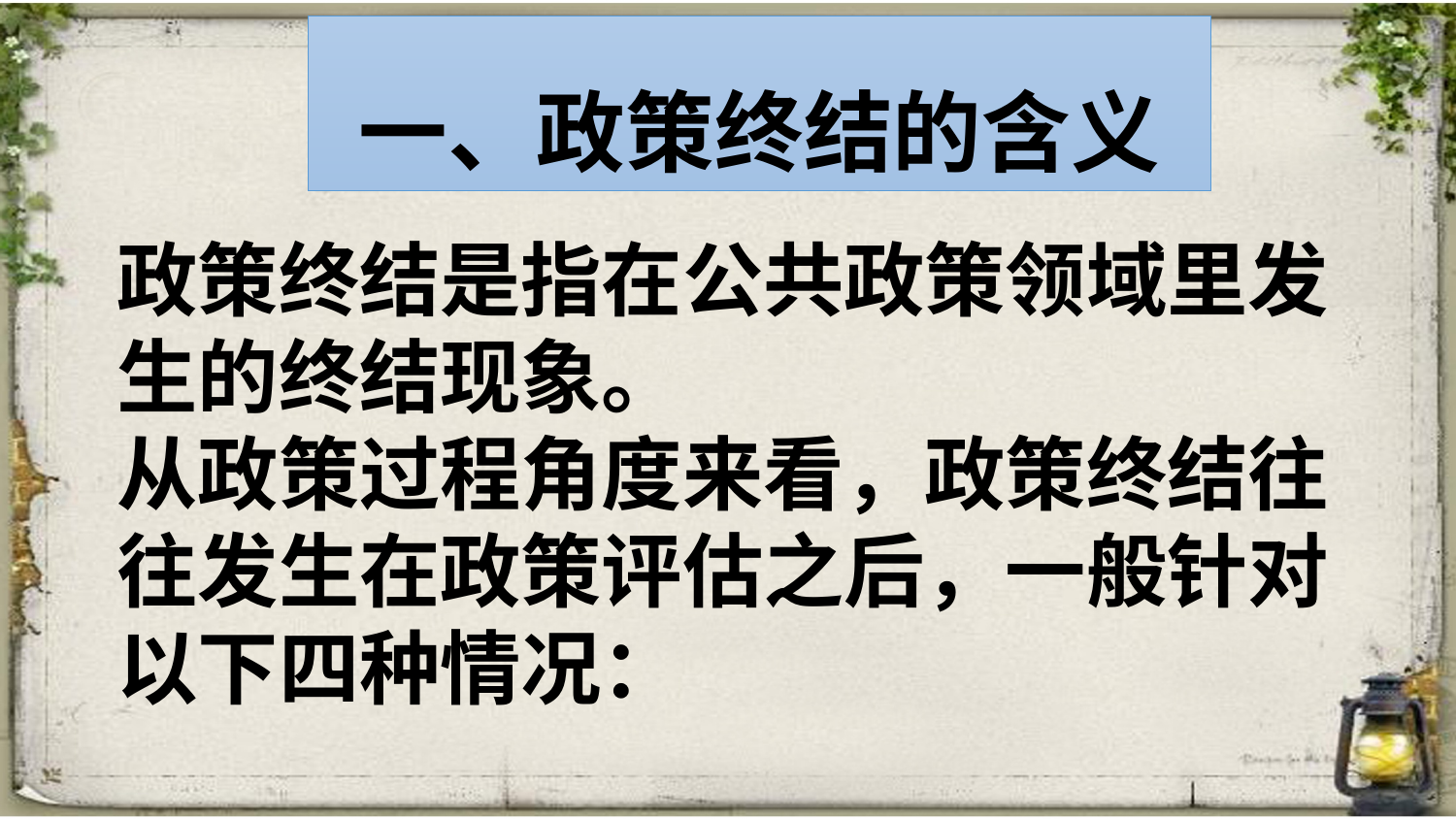

一、政策终结的含义
政策终结是指在公共政策领域里发生的终结现象。
从政策过程角度来看，政策终结往往发生在政策评估之后，一般针对以下四种情况：